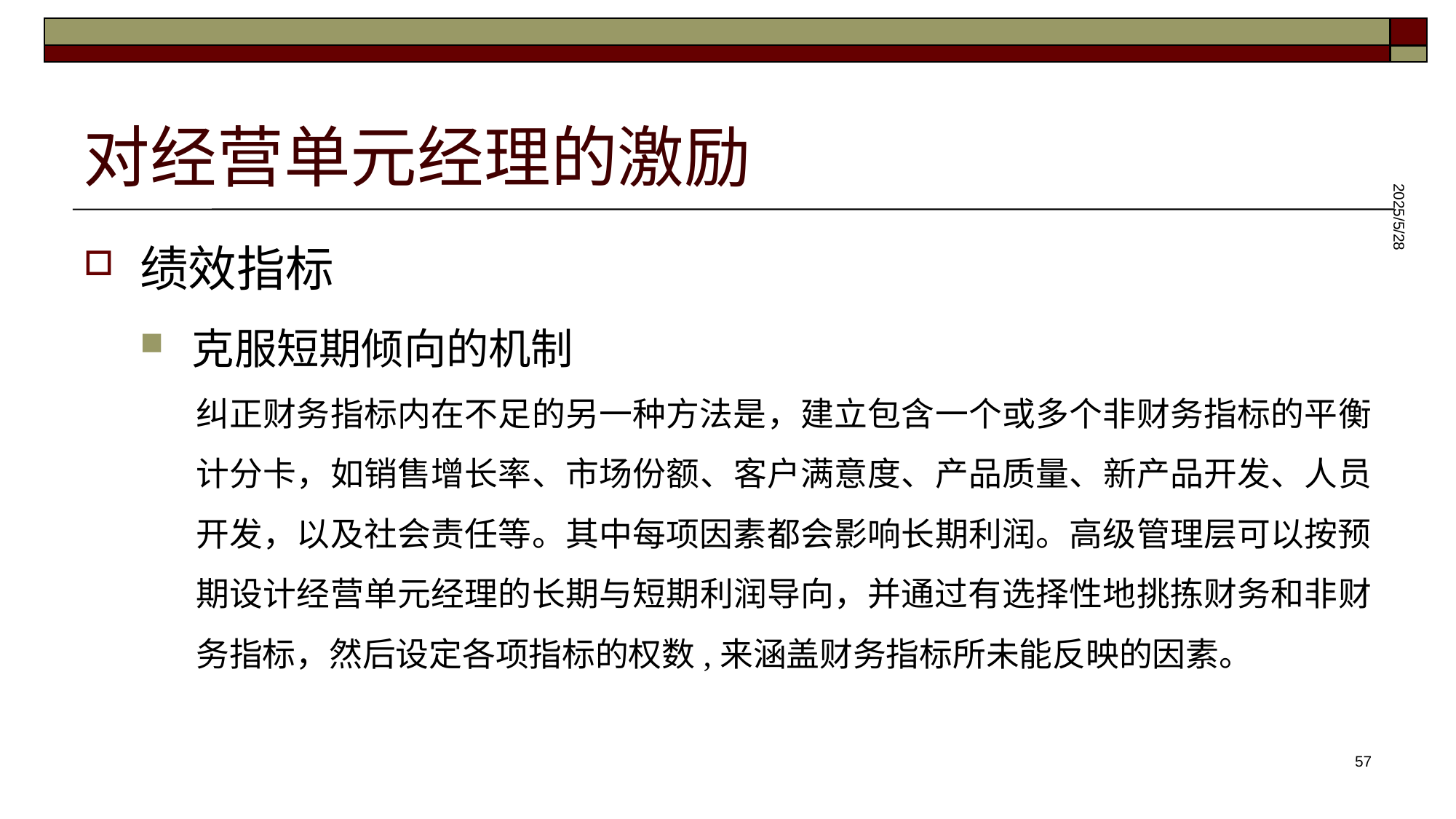

# 对经营单元经理的激励
绩效指标
克服短期倾向的机制
纠正财务指标内在不足的另一种方法是，建立包含一个或多个非财务指标的平衡计分卡，如销售增长率、市场份额、客户满意度、产品质量、新产品开发、人员开发，以及社会责任等。其中每项因素都会影响长期利润。高级管理层可以按预期设计经营单元经理的长期与短期利润导向，并通过有选择性地挑拣财务和非财务指标，然后设定各项指标的权数,来涵盖财务指标所未能反映的因素。

2025/5/28
57